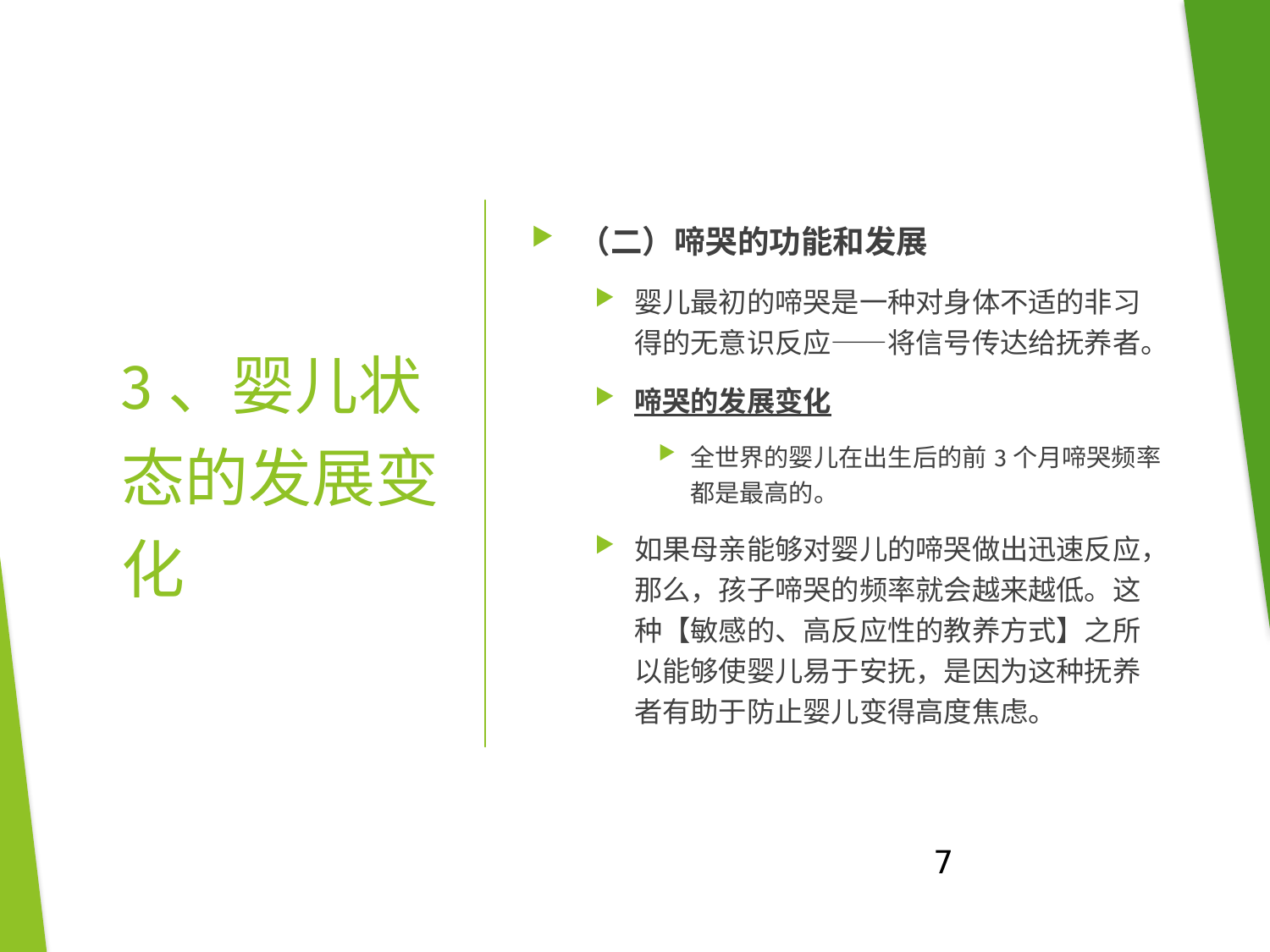

（二）啼哭的功能和发展
婴儿最初的啼哭是一种对身体不适的非习得的无意识反应——将信号传达给抚养者。
啼哭的发展变化
全世界的婴儿在出生后的前3个月啼哭频率都是最高的。
如果母亲能够对婴儿的啼哭做出迅速反应，那么，孩子啼哭的频率就会越来越低。这种【敏感的、高反应性的教养方式】之所以能够使婴儿易于安抚，是因为这种抚养者有助于防止婴儿变得高度焦虑。
# 3、婴儿状态的发展变化

7